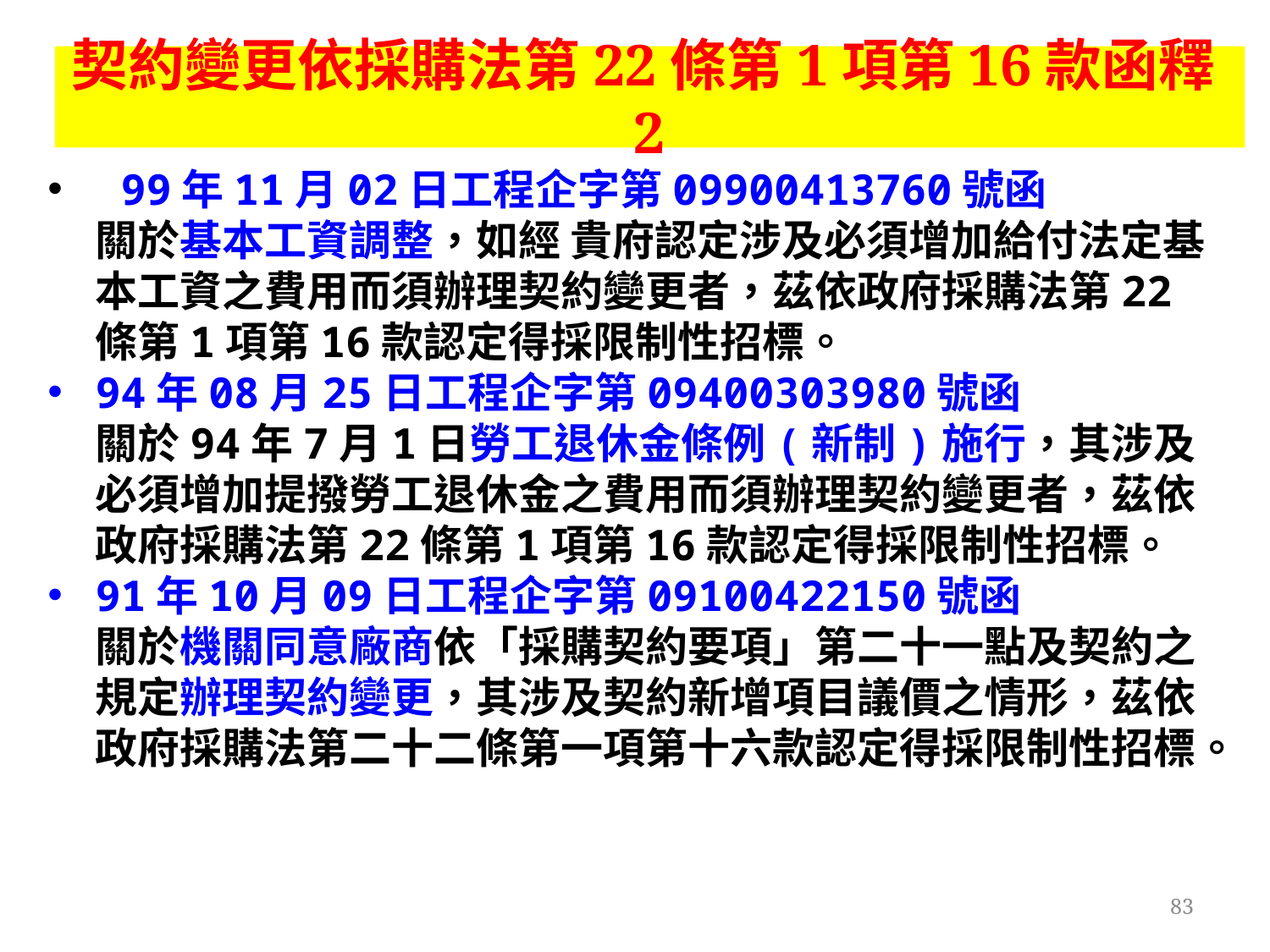

# 契約變更依採購法第22條第1項第16款函釋2
 99年11月02日工程企字第09900413760號函
關於基本工資調整，如經 貴府認定涉及必須增加給付法定基本工資之費用而須辦理契約變更者，茲依政府採購法第22條第1項第16款認定得採限制性招標。
94年08月25日工程企字第09400303980號函
關於94年7月1日勞工退休金條例(新制)施行，其涉及必須增加提撥勞工退休金之費用而須辦理契約變更者，茲依政府採購法第22條第1項第16款認定得採限制性招標。
91年10月09日工程企字第09100422150號函
關於機關同意廠商依「採購契約要項」第二十一點及契約之規定辦理契約變更，其涉及契約新增項目議價之情形，茲依政府採購法第二十二條第一項第十六款認定得採限制性招標。
83